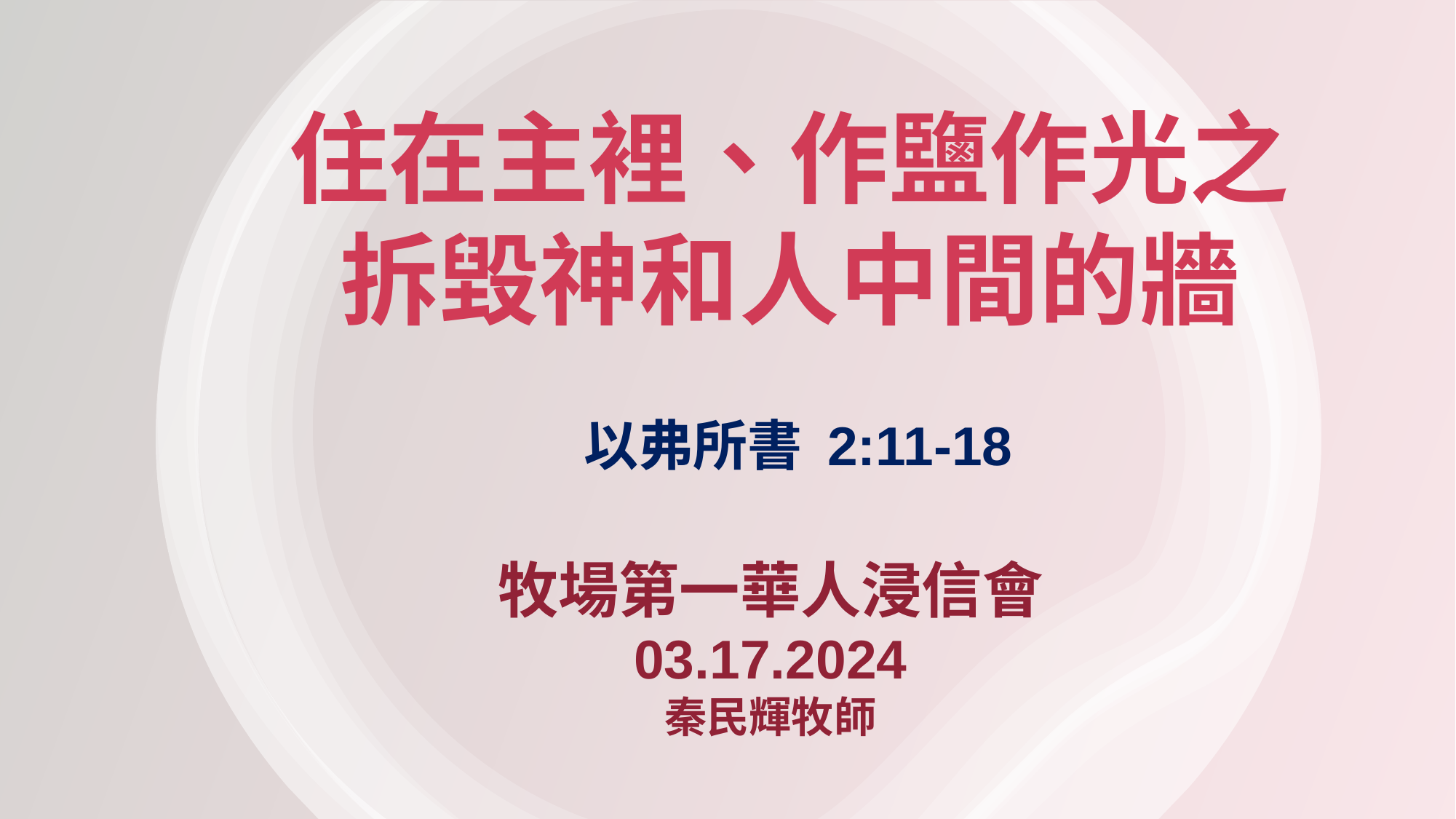

# 住在主裡、作鹽作光之 拆毀神和人中間的牆
以弗所書 2:11-18
牧場第一華人浸信會
03.17.2024
秦民輝牧師